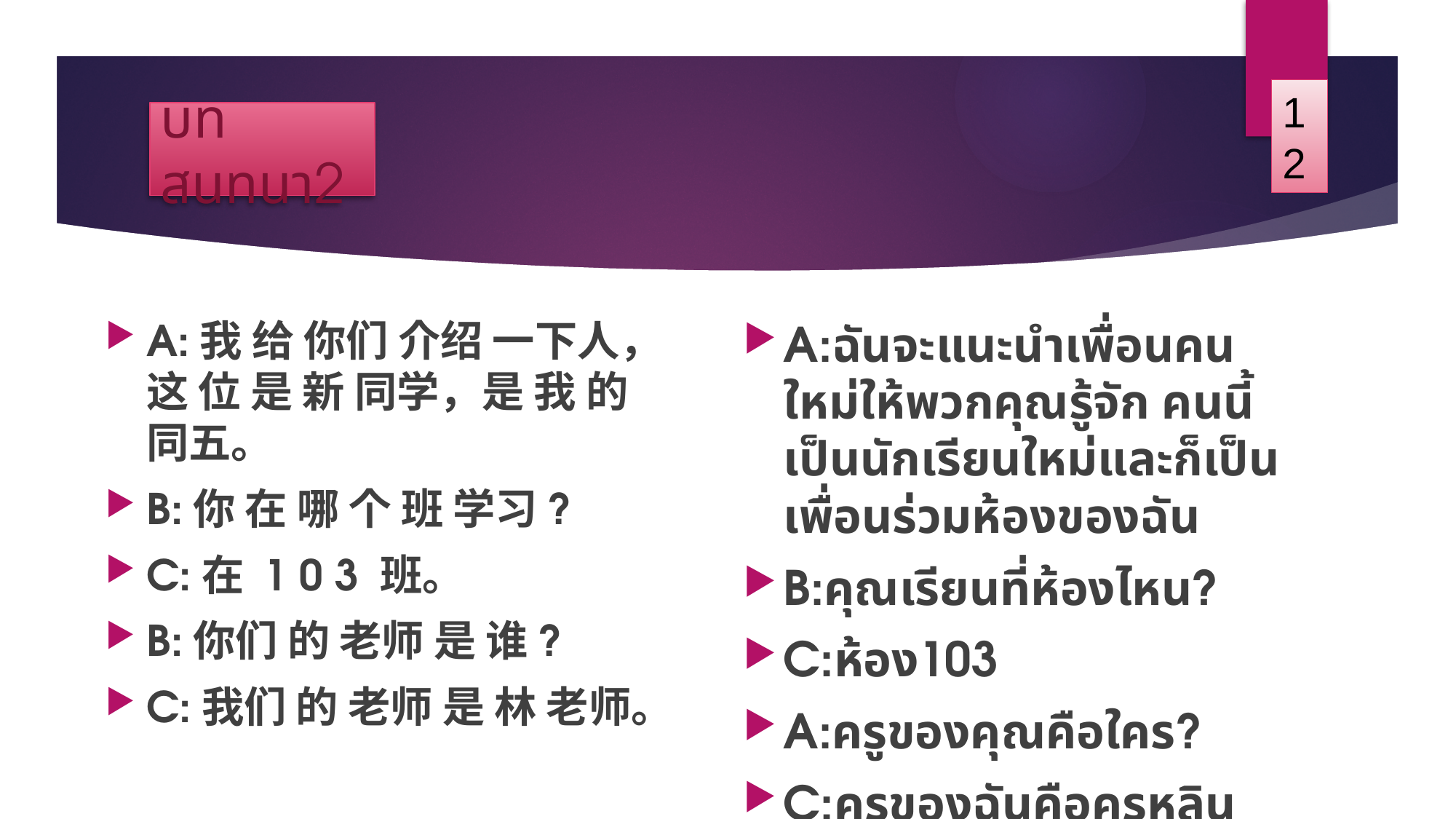

12
# บทสนทนา2
A:我 给 你们 介绍 一下人，这 位 是 新 同学，是 我 的 同五。
B:你 在 哪 个 班 学习?
C:在 1 0 3 班。
B:你们 的 老师 是 谁?
C:我们 的 老师 是 林 老师。
A:ฉันจะแนะนำเพื่อนคนใหม่ให้พวกคุณรู้จัก คนนี้เป็นนักเรียนใหม่และก็เป็นเพื่อนร่วมห้องของฉัน
B:คุณเรียนที่ห้องไหน?
C:ห้อง103
A:ครูของคุณคือใคร?
C:ครูของฉันคือครูหลิน